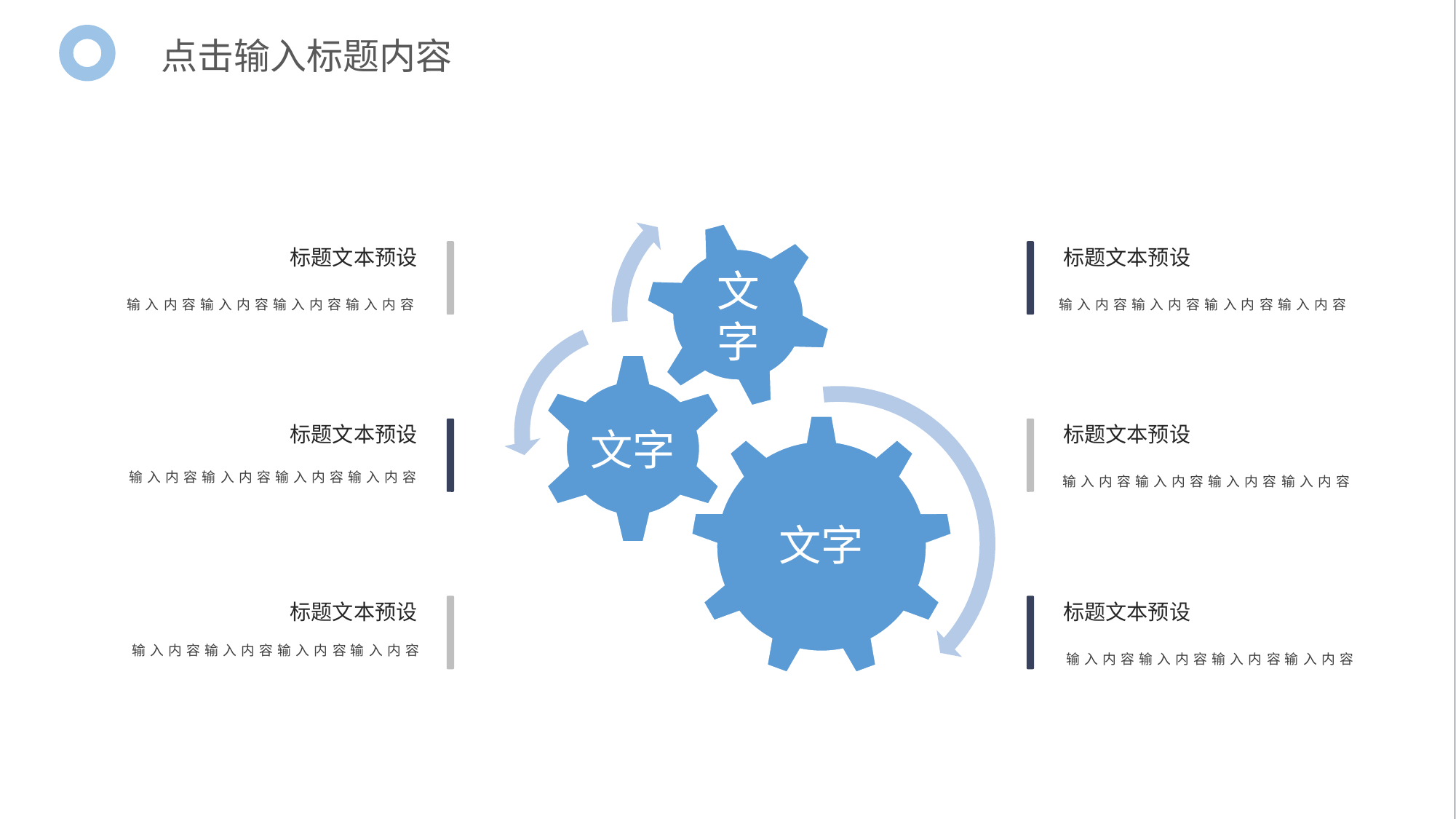

点击输入标题内容
文字
文字
文字
标题文本预设
标题文本预设

输入内容输入内容输入内容输入内容

输入内容输入内容输入内容输入内容

标题文本预设
标题文本预设

输入内容输入内容输入内容输入内容

输入内容输入内容输入内容输入内容

标题文本预设
标题文本预设

   输入内容输入内容输入内容输入内容

输入内容输入内容输入内容输入内容